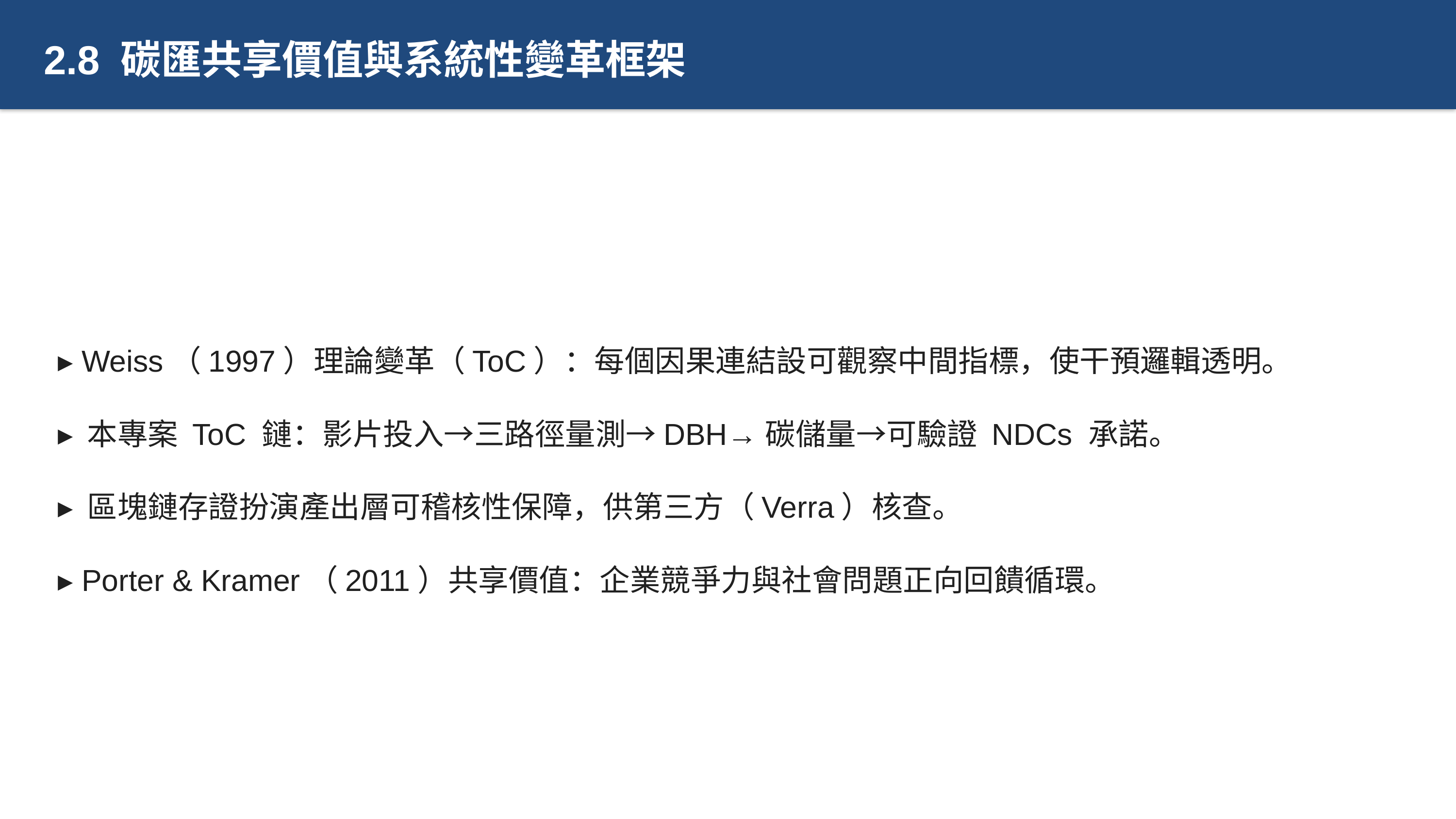

2.8 碳匯共享價值與系統性變革框架
▸ Weiss（1997）理論變革（ToC）：每個因果連結設可觀察中間指標，使干預邏輯透明。
▸ 本專案 ToC 鏈：影片投入→三路徑量測→DBH→碳儲量→可驗證 NDCs 承諾。
▸ 區塊鏈存證扮演產出層可稽核性保障，供第三方（Verra）核查。
▸ Porter & Kramer（2011）共享價值：企業競爭力與社會問題正向回饋循環。